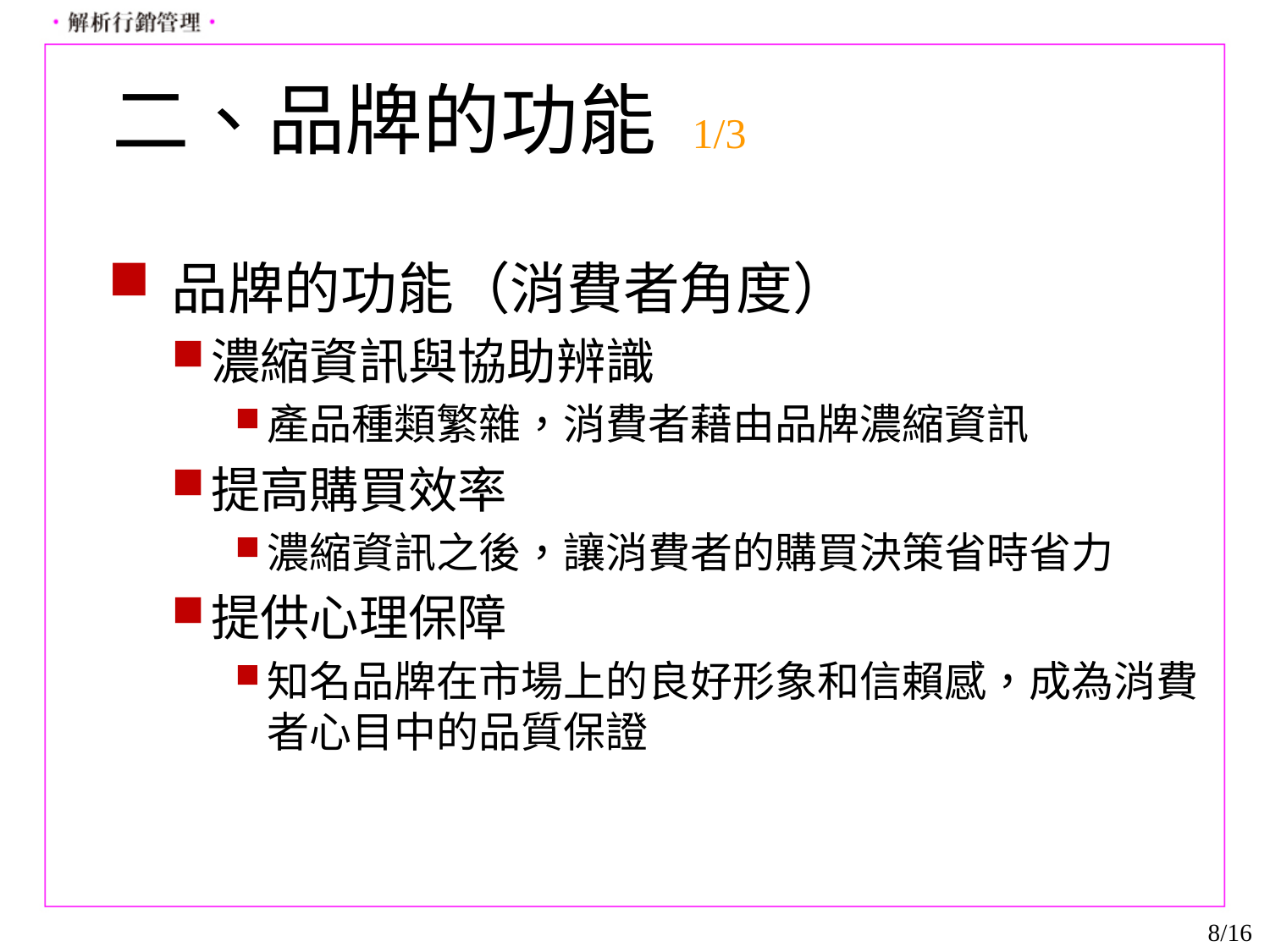

# 二、品牌的功能 1/3
品牌的功能（消費者角度）
濃縮資訊與協助辨識
產品種類繁雜，消費者藉由品牌濃縮資訊
提高購買效率
濃縮資訊之後，讓消費者的購買決策省時省力
提供心理保障
知名品牌在市場上的良好形象和信賴感，成為消費者心目中的品質保證
8/16